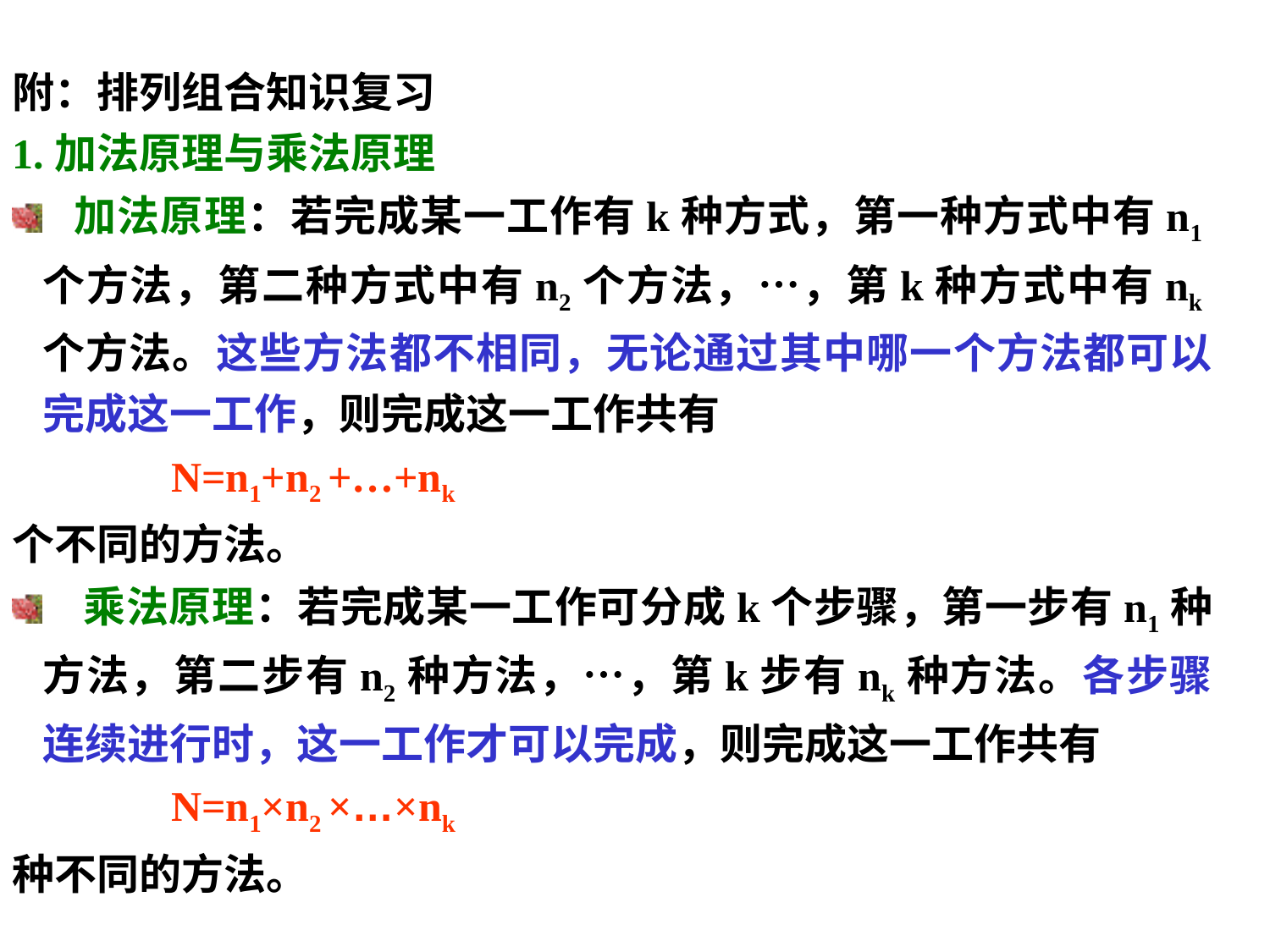

附：排列组合知识复习
1.加法原理与乘法原理
  加法原理：若完成某一工作有k种方式，第一种方式中有n1个方法，第二种方式中有n2个方法，…，第k种方式中有nk个方法。这些方法都不相同，无论通过其中哪一个方法都可以完成这一工作，则完成这一工作共有
               N=n1+n2 +…+nk
个不同的方法。
   乘法原理：若完成某一工作可分成k个步骤，第一步有n1种方法，第二步有n2种方法，…，第k步有nk种方法。各步骤连续进行时，这一工作才可以完成，则完成这一工作共有
               N=n1×n2 ×…×nk
种不同的方法。